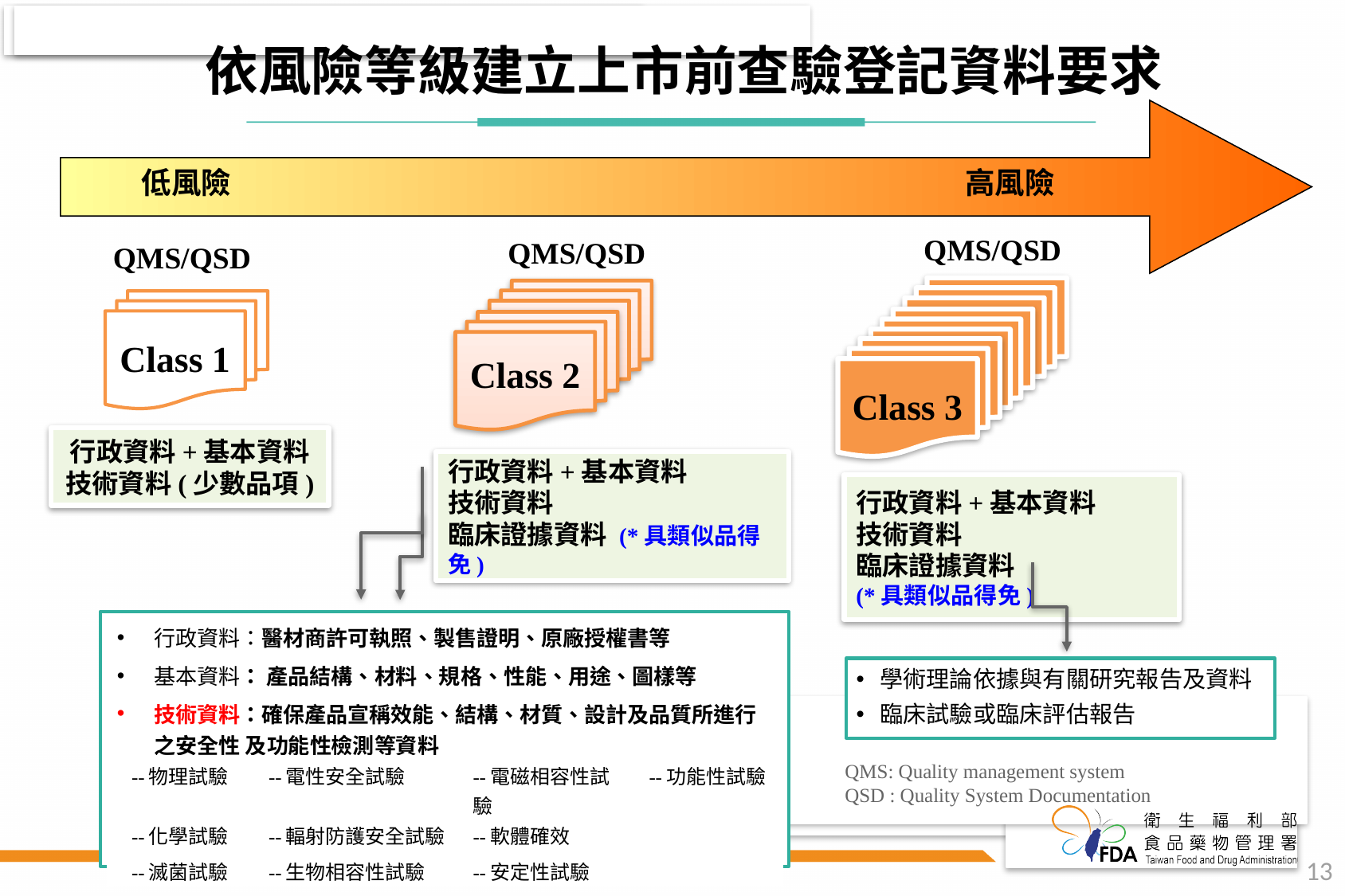

依風險等級建立上市前查驗登記資料要求

低風險
高風險
QMS/QSD
QMS/QSD
QMS/QSD

Class 3

Class 2
Class 1
行政資料+基本資料
技術資料(少數品項)
行政資料+基本資料
技術資料
臨床證據資料 (*具類似品得免)
行政資料+基本資料
技術資料
臨床證據資料
(*具類似品得免)

| 行政資料：醫材商許可執照、製售證明、原廠授權書等 |  |  |  |
| --- | --- | --- | --- |
| 基本資料： 產品結構、材料、規格、性能、用途、圖樣等 |  |  |  |
| 技術資料：確保產品宣稱效能、結構、材質、設計及品質所進行之安全性 及功能性檢測等資料 |  |  |  |
| --物理試驗 | --電性安全試驗 | --電磁相容性試驗 | --功能性試驗 |
| --化學試驗 | --輻射防護安全試驗 | --軟體確效 |  |
| --滅菌試驗 | --生物相容性試驗 | --安定性試驗 |  |
學術理論依據與有關研究報告及資料
臨床試驗或臨床評估報告
QMS: Quality management system
QSD : Quality System Documentation
13